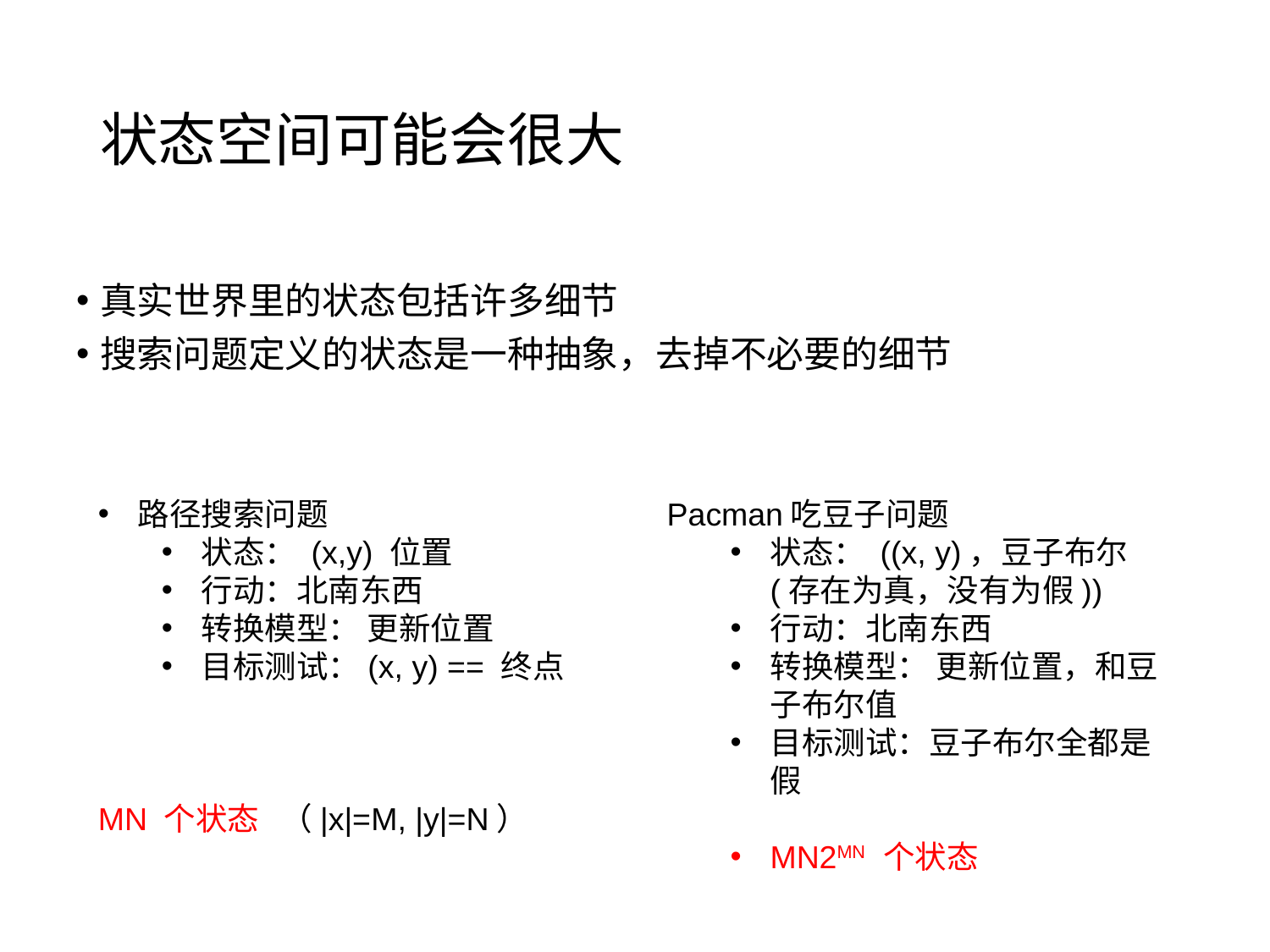

# 状态空间可能会很大
真实世界里的状态包括许多细节
搜索问题定义的状态是一种抽象，去掉不必要的细节

路径搜索问题
状态： (x,y) 位置
行动：北南东西
转换模型： 更新位置
目标测试：(x, y) == 终点

MN 个状态   （|x|=M, |y|=N）
Pacman吃豆子问题
状态： ((x, y)，豆子布尔(存在为真，没有为假))
行动：北南东西
转换模型： 更新位置，和豆子布尔值
目标测试：豆子布尔全都是假

MN2MN  个状态